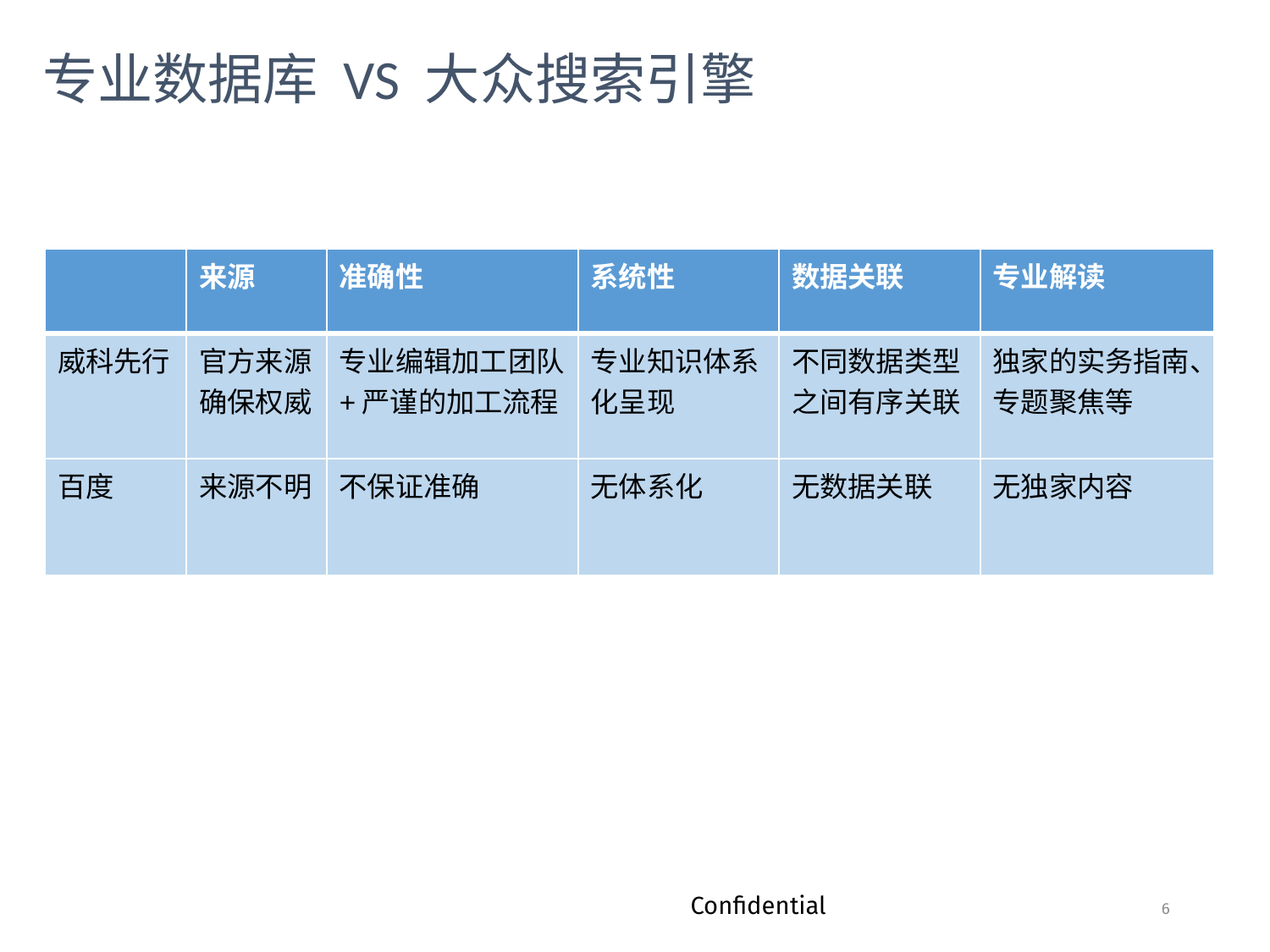

# 专业数据库 VS 大众搜索引擎
|  | 来源 | 准确性 | 系统性 | 数据关联 | 专业解读 |
| --- | --- | --- | --- | --- | --- |
| 威科先行 | 官方来源 确保权威 | 专业编辑加工团队+严谨的加工流程 | 专业知识体系化呈现 | 不同数据类型之间有序关联 | 独家的实务指南、专题聚焦等 |
| 百度 | 来源不明 | 不保证准确 | 无体系化 | 无数据关联 | 无独家内容 |
6